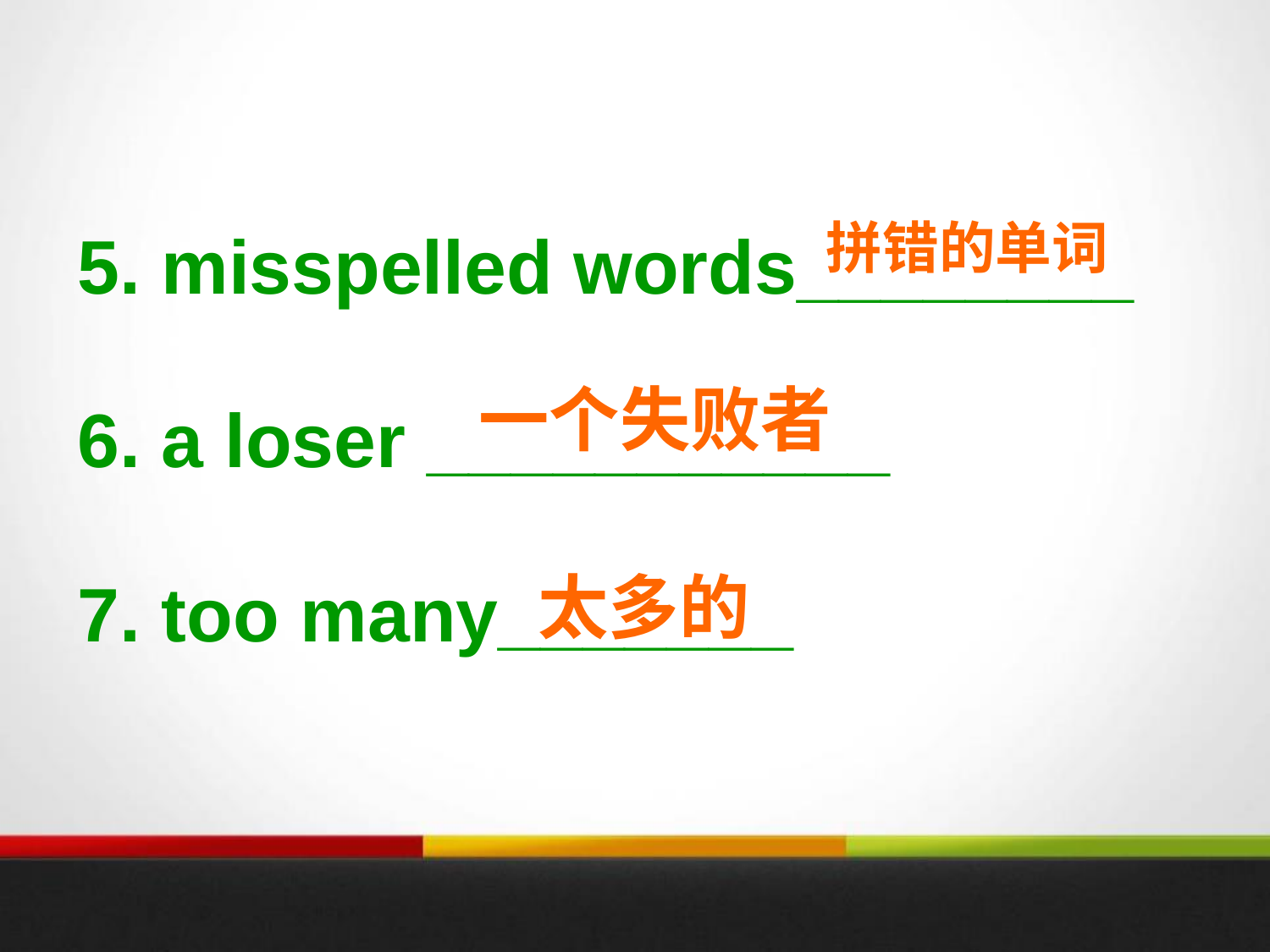

5. misspelled words________
6. a loser ___________
7. too many_______
拼错的单词
一个失败者
太多的